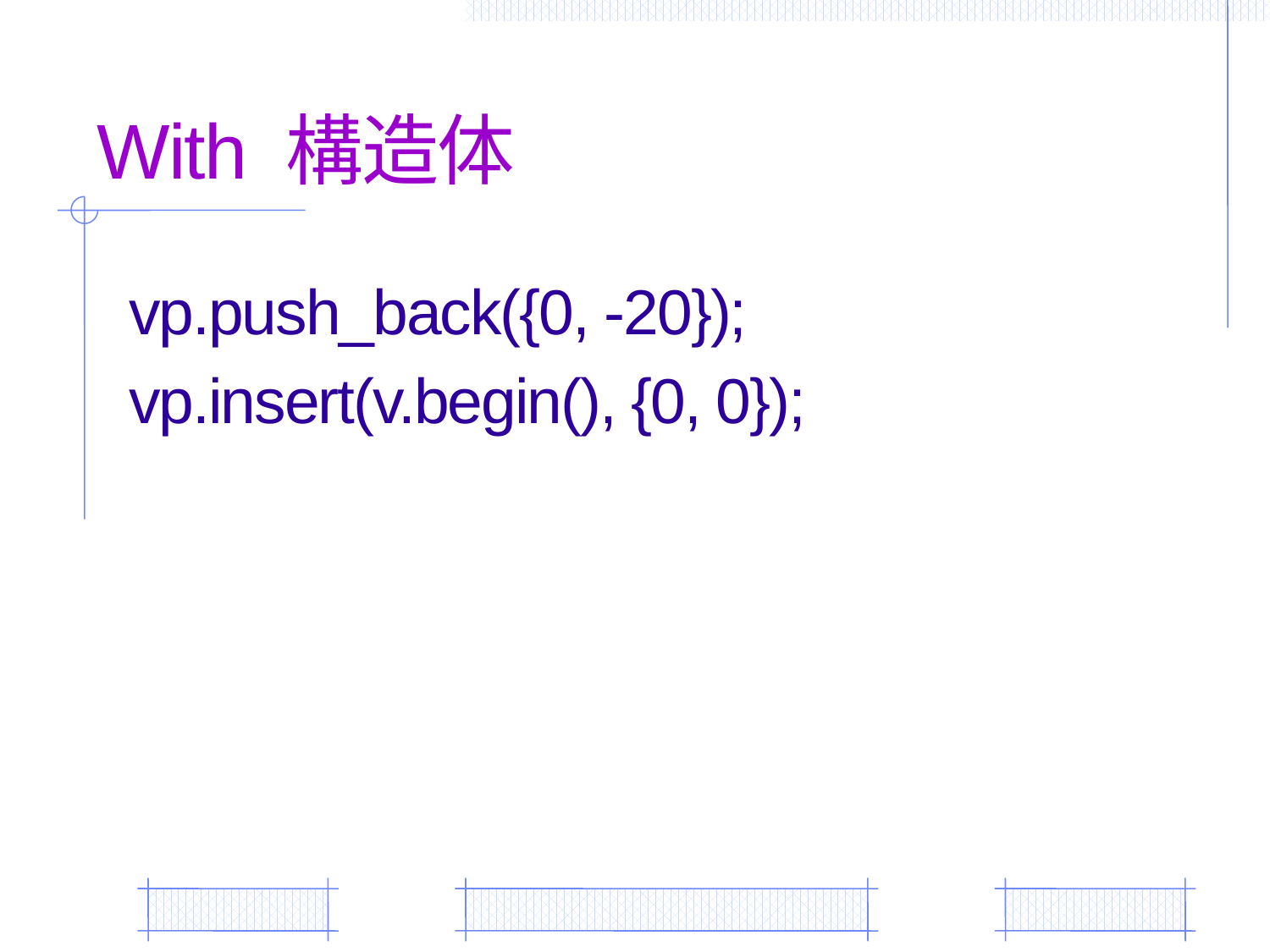

# With 構造体
vp.push_back({0, -20});
vp.insert(v.begin(), {0, 0});